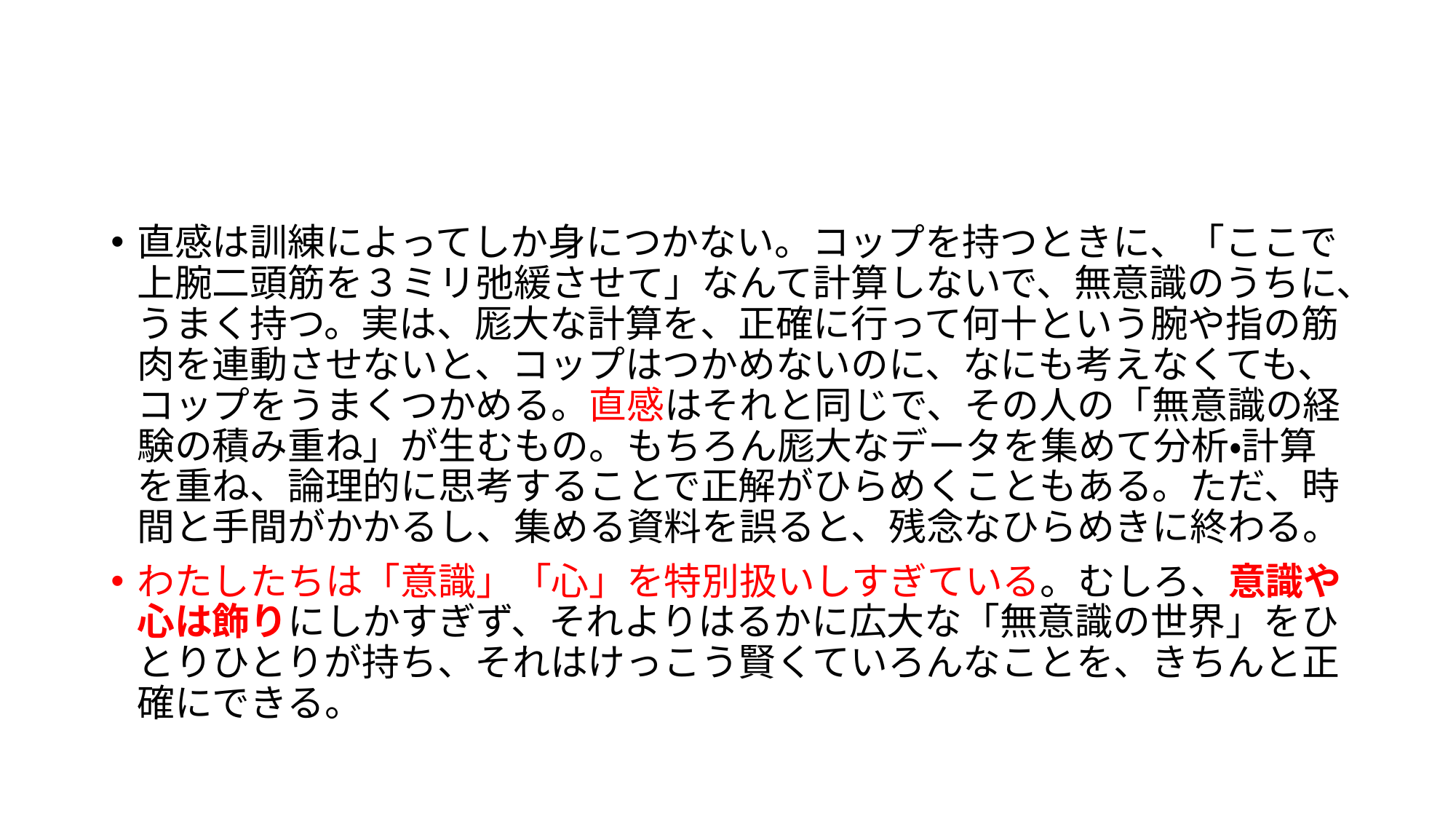

#
直感は訓練によってしか身につかない。コップを持つときに、「ここで上腕二頭筋を３ミリ弛緩させて」なんて計算しないで、無意識のうちに、うまく持つ。実は、厖大な計算を、正確に行って何十という腕や指の筋肉を連動させないと、コップはつかめないのに、なにも考えなくても、コップをうまくつかめる。直感はそれと同じで、その人の「無意識の経験の積み重ね」が生むもの。もちろん厖大なデータを集めて分析・計算を重ね、論理的に思考することで正解がひらめくこともある。ただ、時間と手間がかかるし、集める資料を誤ると、残念なひらめきに終わる。
わたしたちは「意識」「心」を特別扱いしすぎている。むしろ、意識や心は飾りにしかすぎず、それよりはるかに広大な「無意識の世界」をひとりひとりが持ち、それはけっこう賢くていろんなことを、きちんと正確にできる。